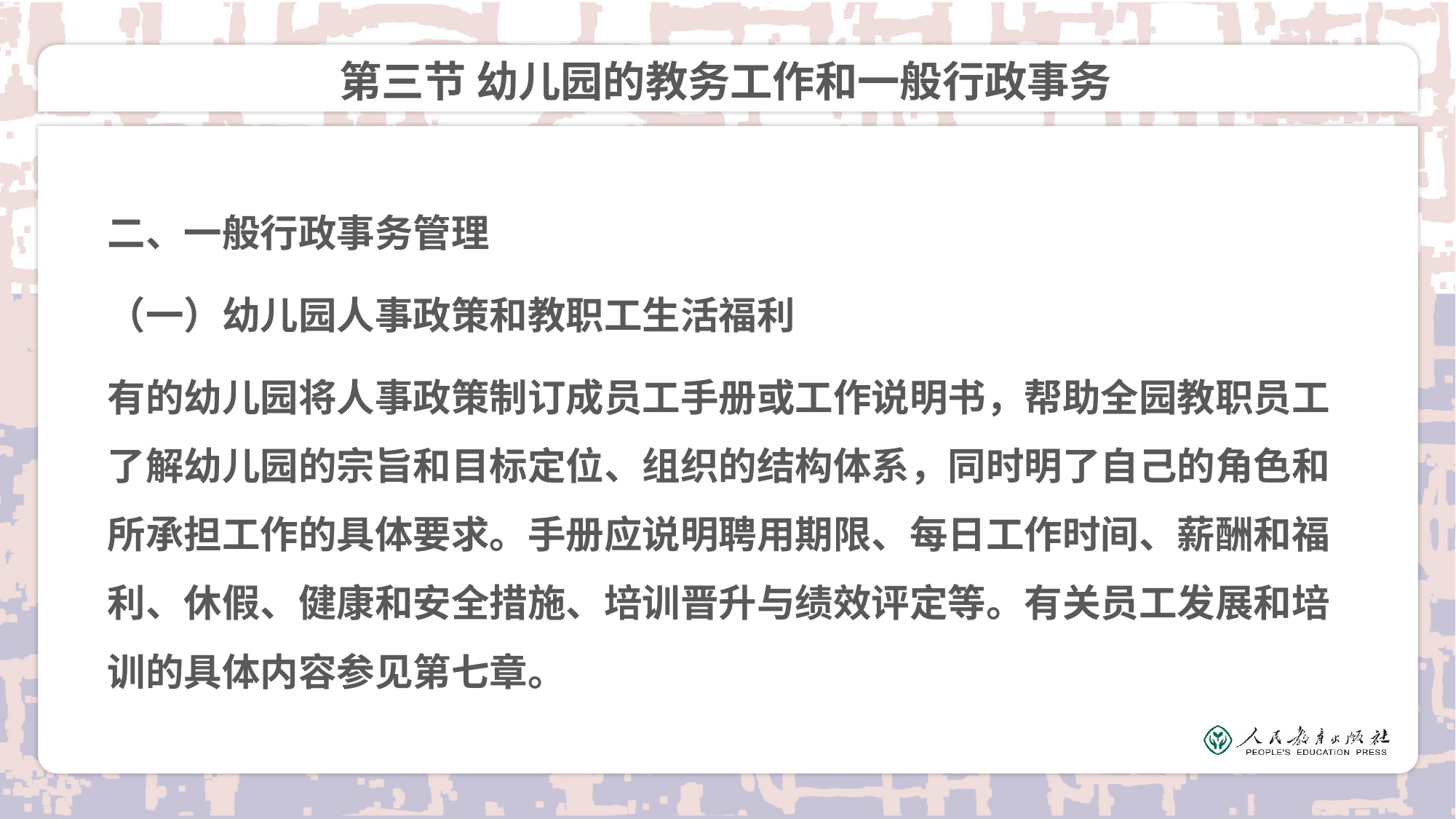

# 第三节 幼儿园的教务工作和一般行政事务
二、一般行政事务管理
（一）幼儿园人事政策和教职工生活福利
有的幼儿园将人事政策制订成员工手册或工作说明书，帮助全园教职员工了解幼儿园的宗旨和目标定位、组织的结构体系，同时明了自己的角色和所承担工作的具体要求。手册应说明聘用期限、每日工作时间、薪酬和福利、休假、健康和安全措施、培训晋升与绩效评定等。有关员工发展和培训的具体内容参见第七章。